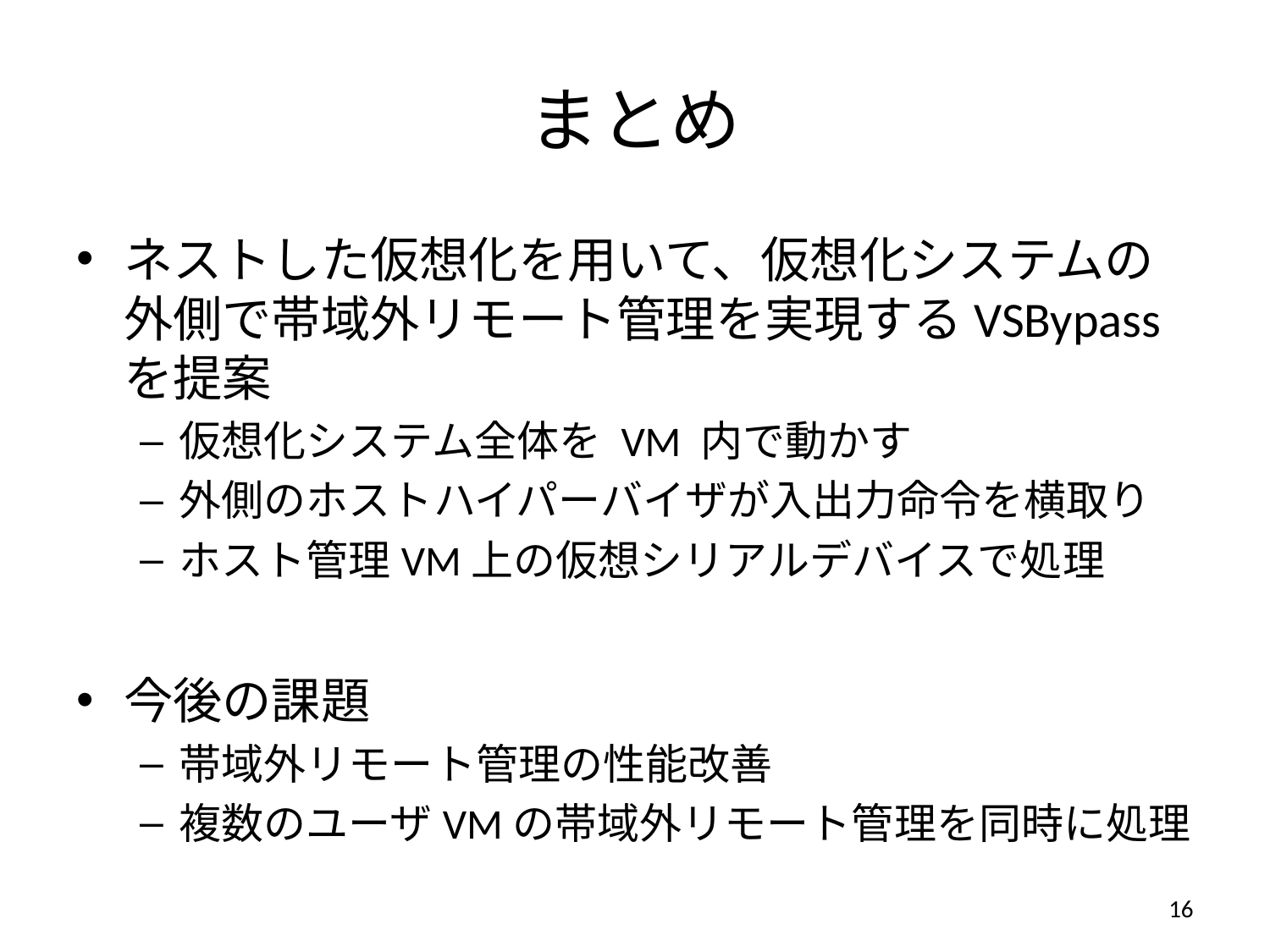

# まとめ
ネストした仮想化を用いて、仮想化システムの外側で帯域外リモート管理を実現するVSBypassを提案
仮想化システム全体を VM 内で動かす
外側のホストハイパーバイザが入出力命令を横取り
ホスト管理VM上の仮想シリアルデバイスで処理

今後の課題
帯域外リモート管理の性能改善
複数のユーザVMの帯域外リモート管理を同時に処理
16